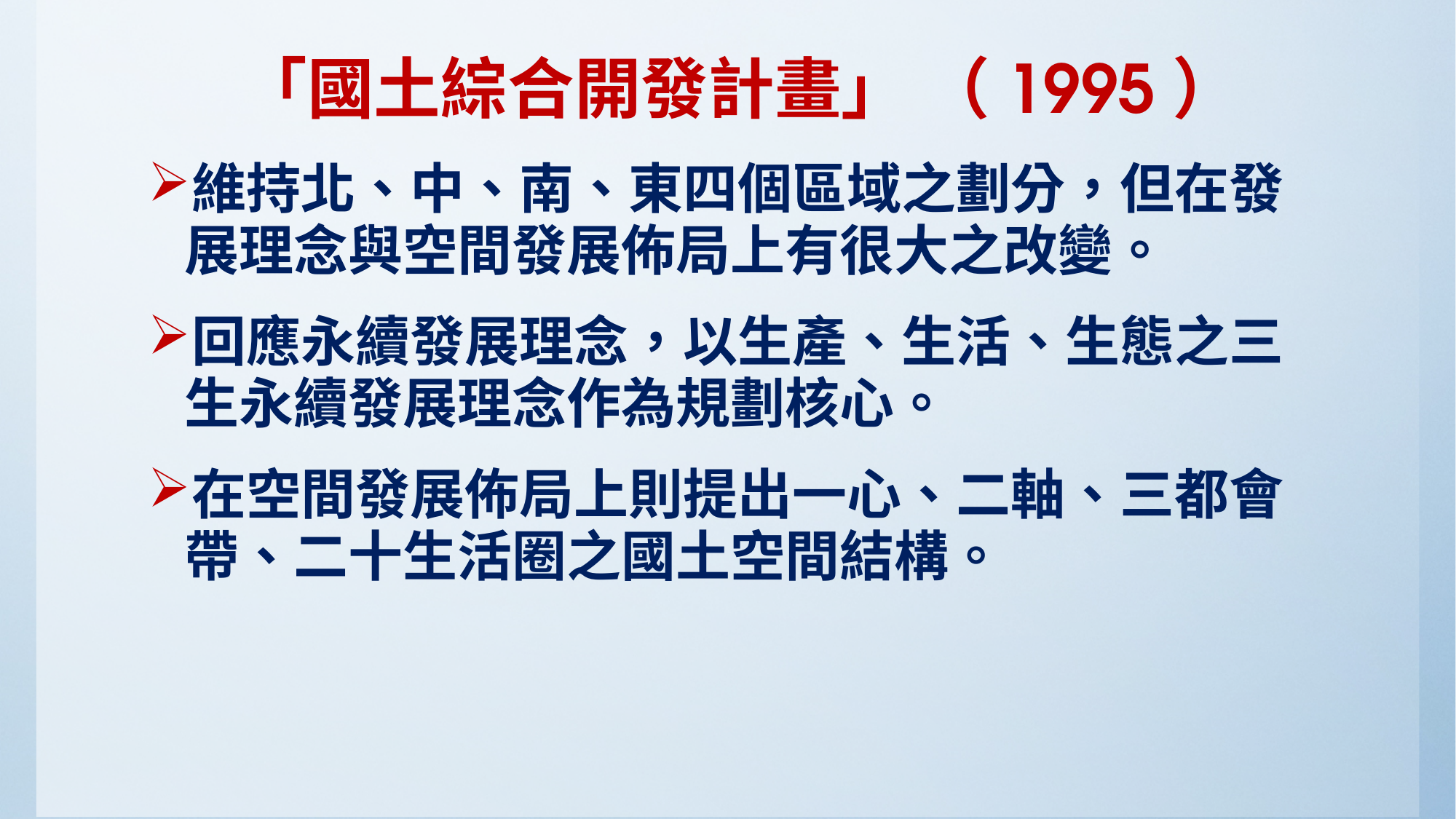

# 「國土綜合開發計畫」 （1995）
維持北、中、南、東四個區域之劃分，但在發展理念與空間發展佈局上有很大之改變。
回應永續發展理念，以生產、生活、生態之三生永續發展理念作為規劃核心。
在空間發展佈局上則提出一心、二軸、三都會帶、二十生活圈之國土空間結構。